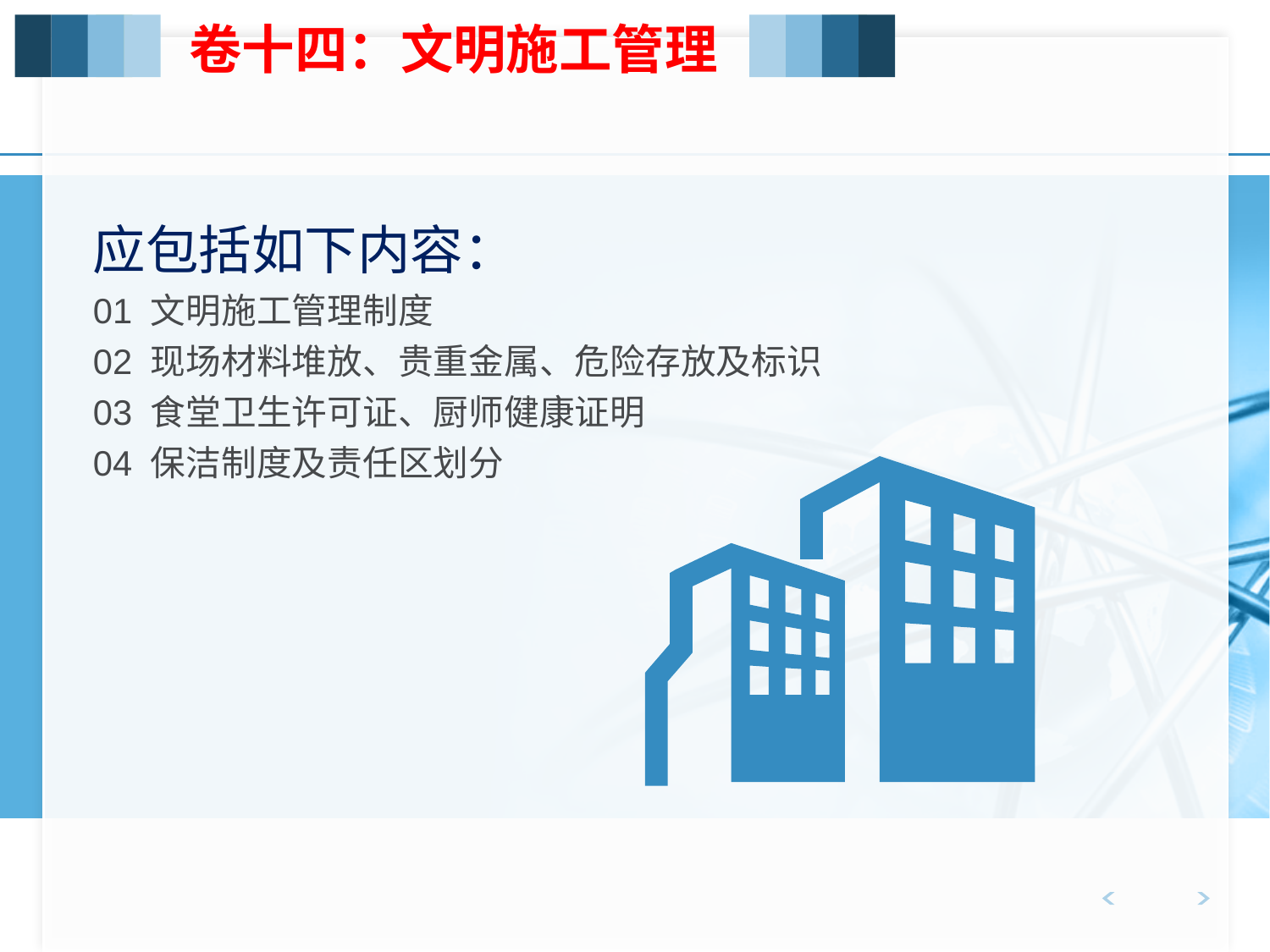

卷十四：文明施工管理

应包括如下内容：
01 文明施工管理制度
02 现场材料堆放、贵重金属、危险存放及标识
03 食堂卫生许可证、厨师健康证明
04 保洁制度及责任区划分